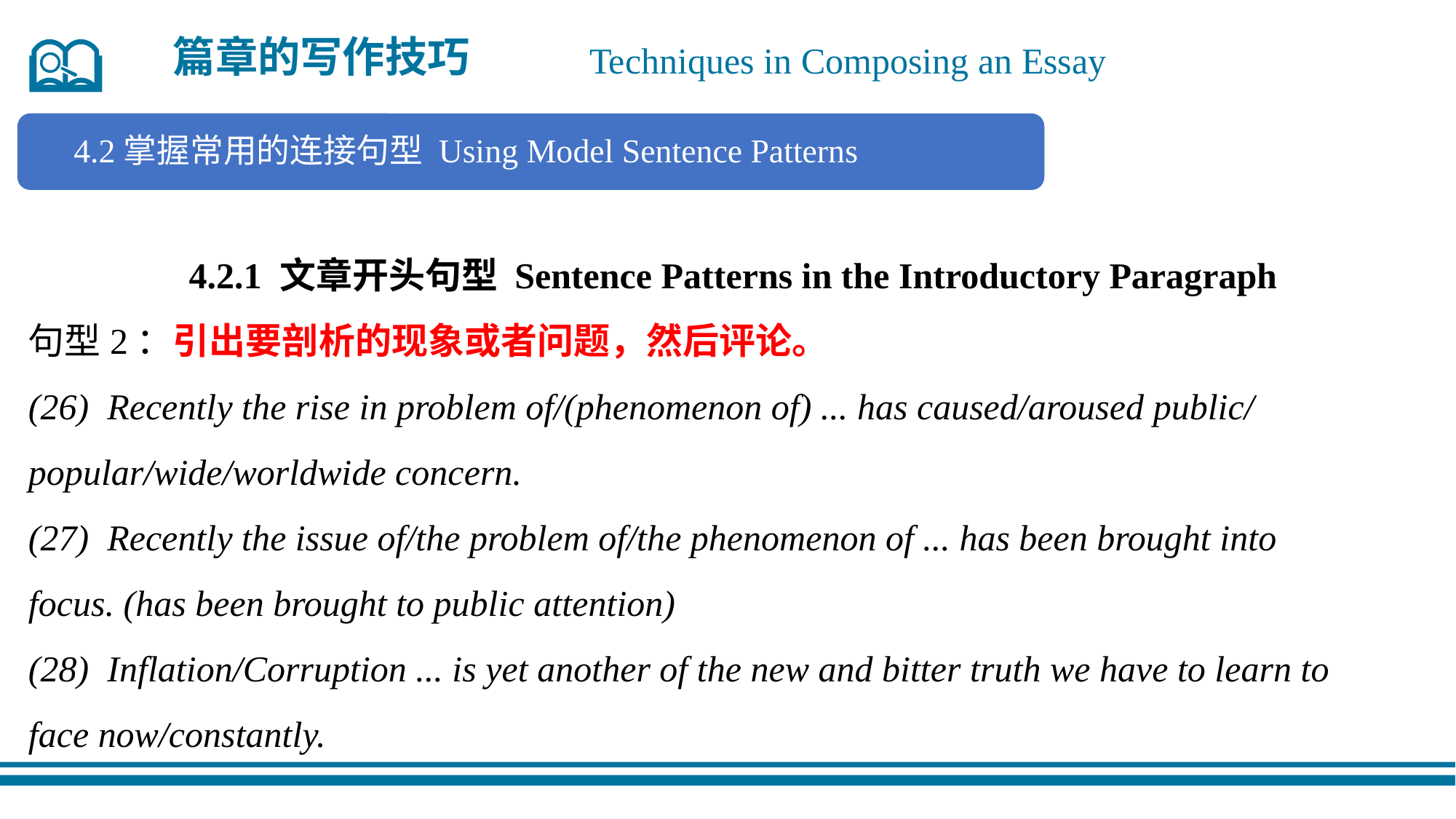

篇章的写作技巧
Techniques in Composing an Essay
4.2掌握常用的连接句型 Using Model Sentence Patterns

4.2.1 文章开头句型 Sentence Patterns in the Introductory Paragraph
句型2：引出要剖析的现象或者问题，然后评论。
(26)  Recently the rise in problem of/(phenomenon of) ... has caused/aroused public/
popular/wide/worldwide concern.
(27)  Recently the issue of/the problem of/the phenomenon of ... has been brought into
focus. (has been brought to public attention)
(28)  Inflation/Corruption ... is yet another of the new and bitter truth we have to learn to
face now/constantly.